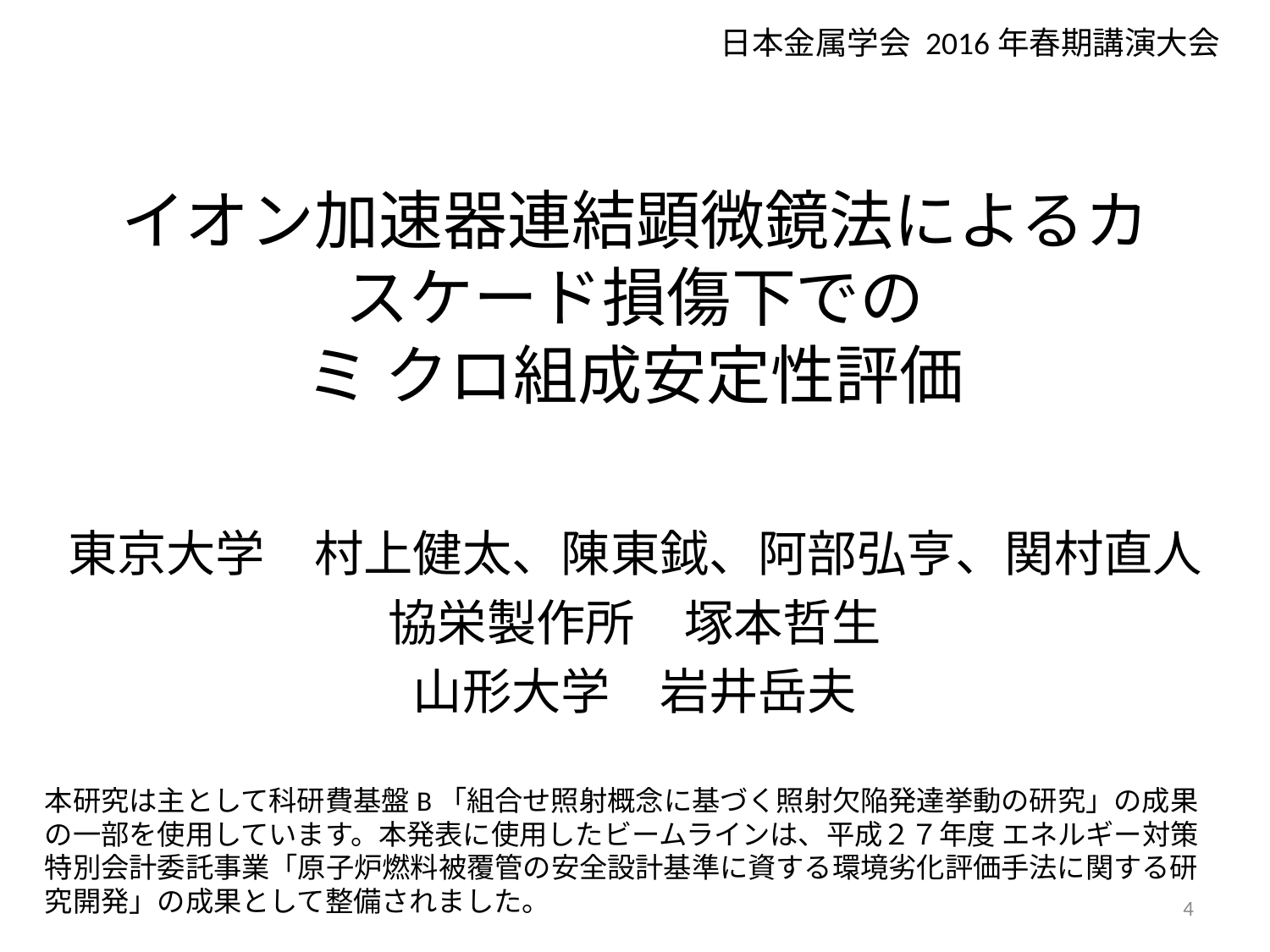

日本金属学会 2016年春期講演大会
# イオン加速器連結顕微鏡法によるカスケード損傷下での ミ クロ組成安定性評価
東京大学　村上健太、陳東鉞、阿部弘亨、関村直人
協栄製作所　塚本哲生
山形大学　岩井岳夫
本研究は主として科研費基盤B「組合せ照射概念に基づく照射欠陥発達挙動の研究」の成果の一部を使用しています。本発表に使用したビームラインは、平成２７年度 エネルギー対策特別会計委託事業「原子炉燃料被覆管の安全設計基準に資する環境劣化評価手法に関する研究開発」の成果として整備されました。
4